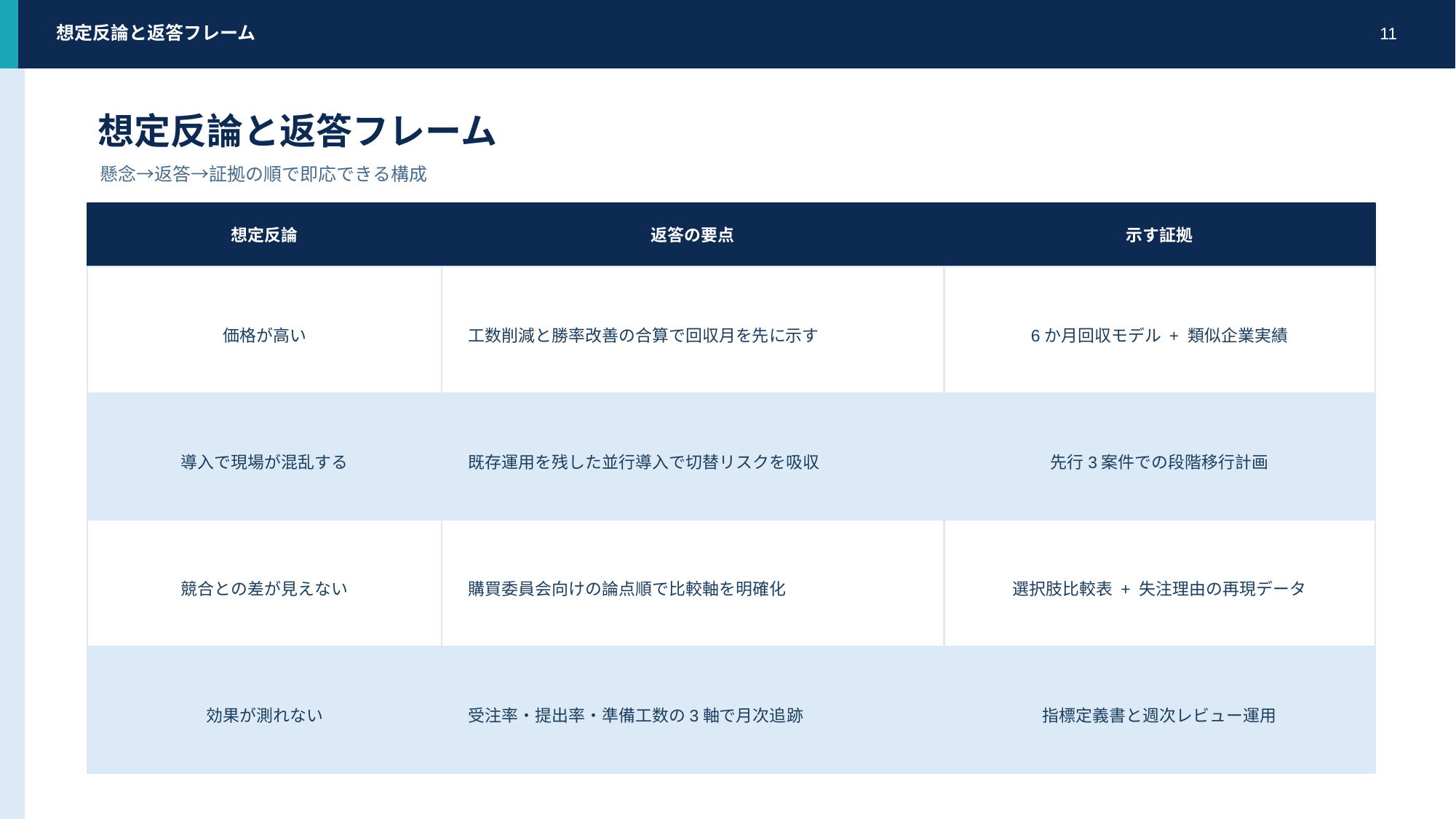

想定反論と返答フレーム
11

想定反論と返答フレーム
懸念→返答→証拠の順で即応できる構成

想定反論
返答の要点
示す証拠

価格が高い
工数削減と勝率改善の合算で回収月を先に示す
6か月回収モデル + 類似企業実績

導入で現場が混乱する
既存運用を残した並行導入で切替リスクを吸収
先行3案件での段階移行計画

競合との差が見えない
購買委員会向けの論点順で比較軸を明確化
選択肢比較表 + 失注理由の再現データ

効果が測れない
受注率・提出率・準備工数の3軸で月次追跡
指標定義書と週次レビュー運用